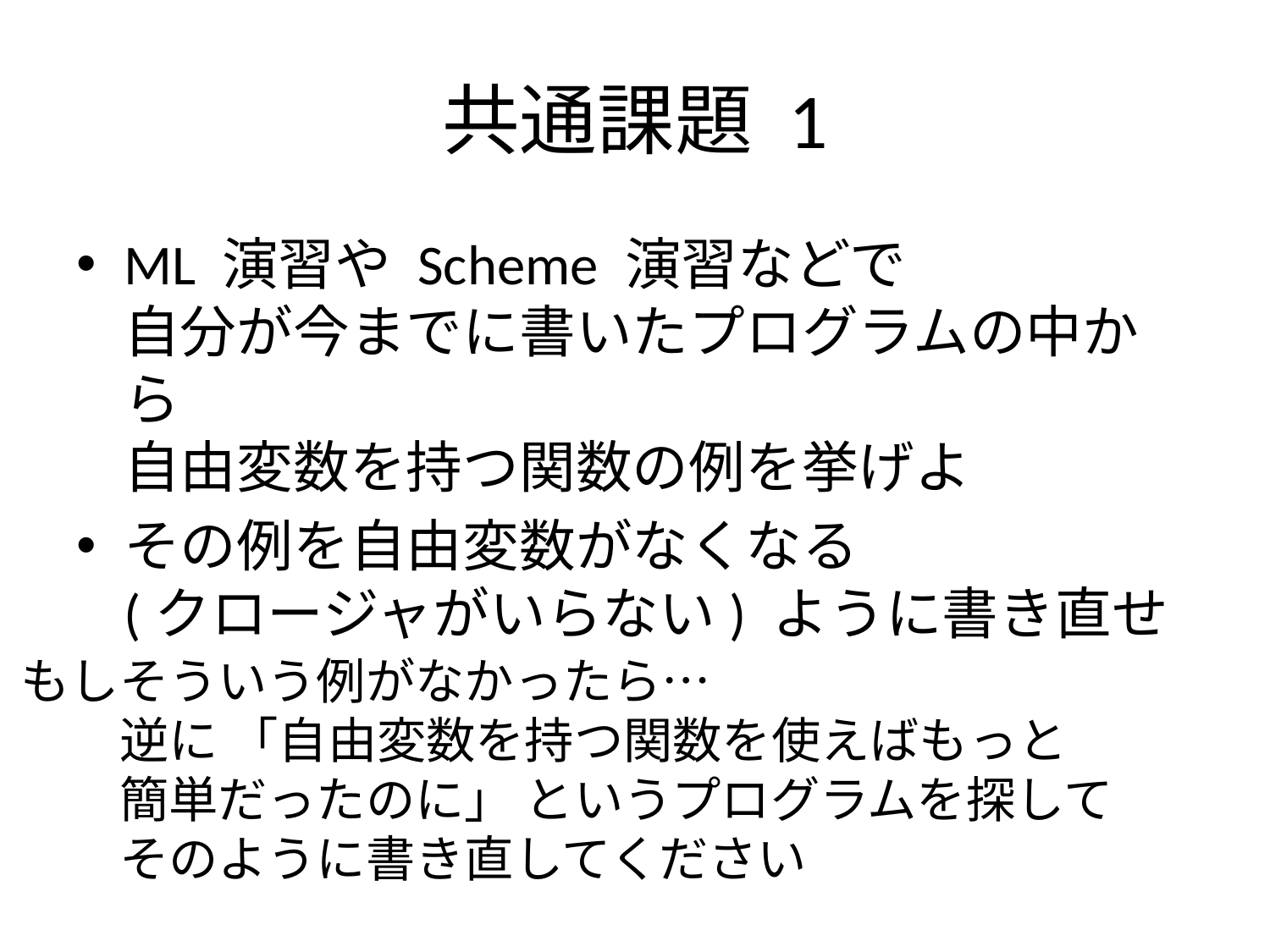

# 共通課題 1
ML 演習や Scheme 演習などで
自分が今までに書いたプログラムの中から
自由変数を持つ関数の例を挙げよ
その例を自由変数がなくなる
(クロージャがいらない) ように書き直せ
もしそういう例がなかったら…
　　逆に 「自由変数を持つ関数を使えばもっと
　　簡単だったのに」 というプログラムを探して
　　そのように書き直してください